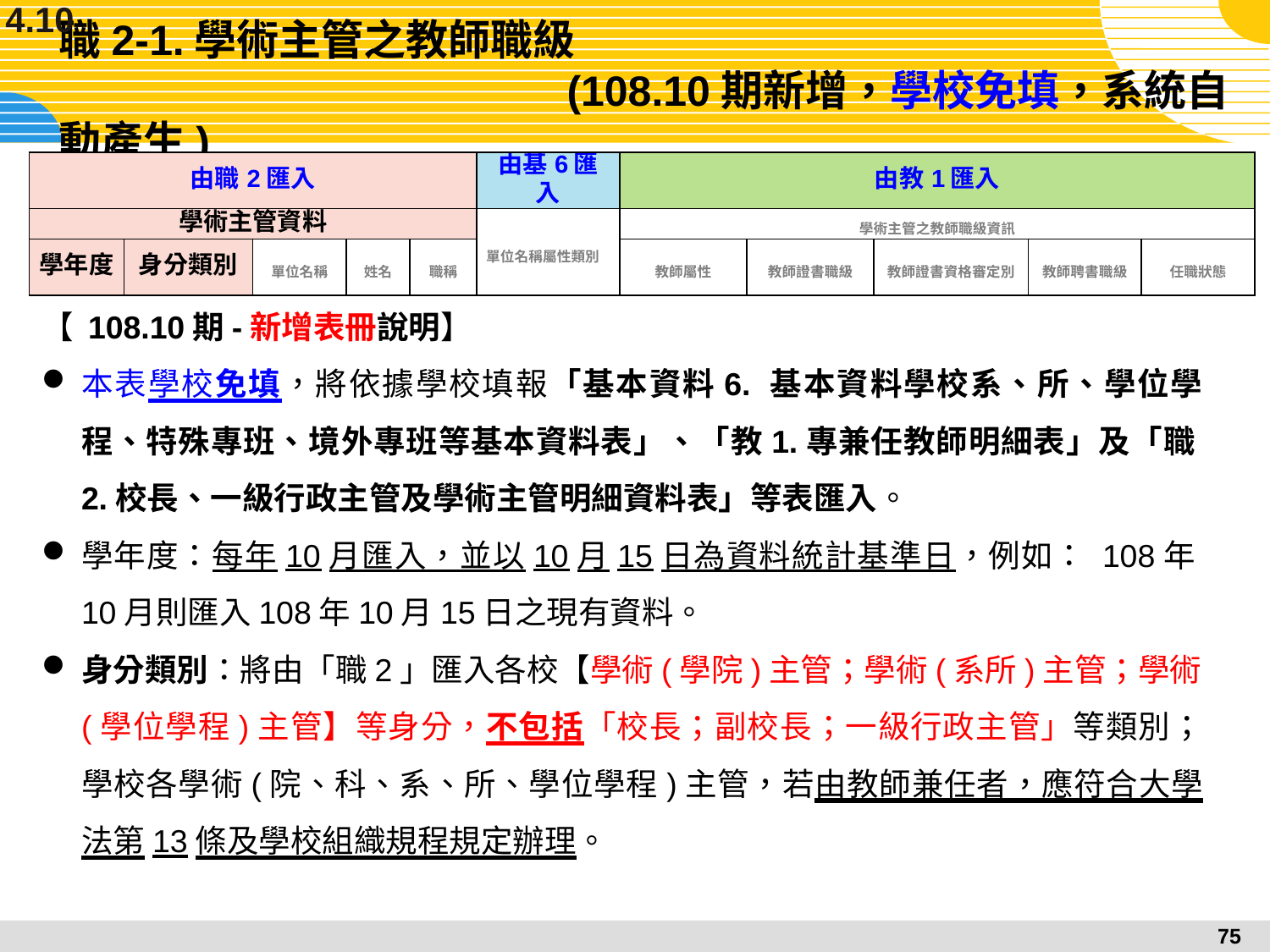

4.10
# 職2-1.學術主管之教師職級									(108.10期新增，學校免填，系統自動產生)
| 由職2匯入 |  |  |  |  | 由基6匯入 | 由教1匯入 |  |  |  |  |
| --- | --- | --- | --- | --- | --- | --- | --- | --- | --- | --- |
| 學術主管資料 |  |  |  |  | 單位名稱屬性類別 | 學術主管之教師職級資訊 |  |  |  |  |
| 學年度 | 身分類別 | 單位名稱 | 姓名 | 職稱 |  | 教師屬性 | 教師證書職級 | 教師證書資格審定別 | 教師聘書職級 | 任職狀態 |
【 108.10期-新增表冊說明】
本表學校免填，將依據學校填報「基本資料6. 基本資料學校系、所、學位學程、特殊專班、境外專班等基本資料表」、「教1.專兼任教師明細表」及「職2.校長、一級行政主管及學術主管明細資料表」等表匯入。
學年度：每年10月匯入，並以10月15日為資料統計基準日，例如： 108年10月則匯入108年10月15日之現有資料。
身分類別：將由「職2」匯入各校【學術(學院)主管；學術(系所)主管；學術(學位學程)主管】等身分，不包括「校長；副校長；一級行政主管」等類別；學校各學術(院、科、系、所、學位學程)主管，若由教師兼任者，應符合大學法第13條及學校組織規程規定辦理。